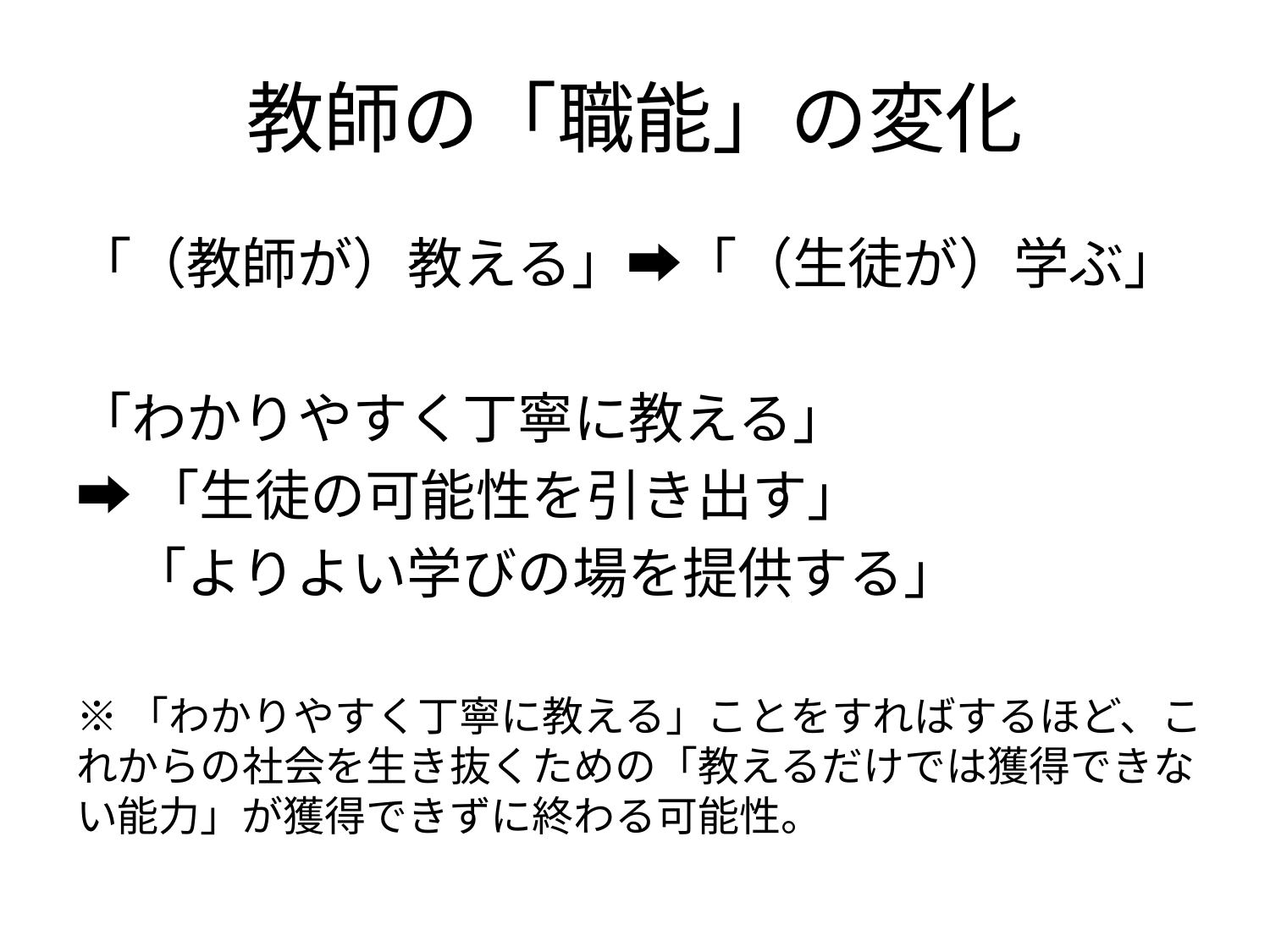

# 教師の「職能」の変化
「（教師が）教える」➡「（生徒が）学ぶ」

「わかりやすく丁寧に教える」
➡「生徒の可能性を引き出す」
　「よりよい学びの場を提供する」

※「わかりやすく丁寧に教える」ことをすればするほど、これからの社会を生き抜くための「教えるだけでは獲得できない能力」が獲得できずに終わる可能性。